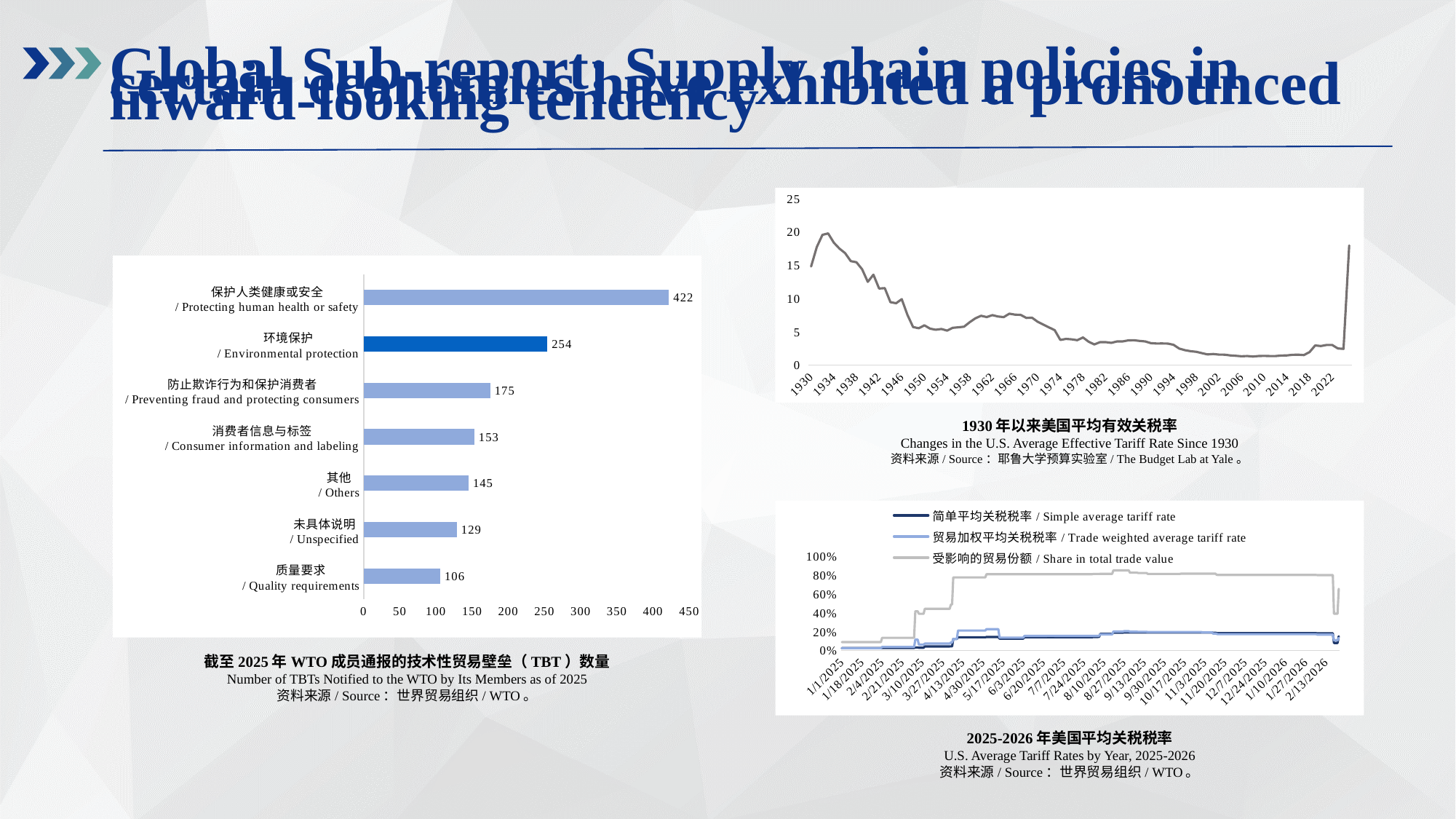

全球篇：部分经济体供应链政策具有较为明显的内顾倾向
Global Sub-report: Supply chain policies in certain economies have exhibited a pronounced
inward-looking tendency

### Chart

| Category | 平均有效关税率 |
|---|---|
| 1930 | 14.83 |
| 1931 | 17.75 |
| 1932 | 19.59 |
| 1933 | 19.8 |
| 1934 | 18.41 |
| 1935 | 17.52 |
| 1936 | 16.84 |
| 1937 | 15.63 |
| 1938 | 15.46 |
| 1939 | 14.41 |
| 1940 | 12.51 |
| 1941 | 13.59 |
| 1942 | 11.51 |
| 1943 | 11.57 |
| 1944 | 9.45 |
| 1945 | 9.29 |
| 1946 | 9.9 |
| 1947 | 7.55 |
| 1948 | 5.71 |
| 1949 | 5.53 |
| 1950 | 5.97 |
| 1951 | 5.47 |
| 1952 | 5.3 |
| 1953 | 5.42 |
| 1954 | 5.17 |
| 1955 | 5.59 |
| 1956 | 5.67 |
| 1957 | 5.76 |
| 1958 | 6.44 |
| 1959 | 7.02 |
| 1960 | 7.4 |
| 1961 | 7.21 |
| 1962 | 7.5 |
| 1963 | 7.29 |
| 1964 | 7.2 |
| 1965 | 7.72 |
| 1966 | 7.57 |
| 1967 | 7.54 |
| 1968 | 7.08 |
| 1969 | 7.11 |
| 1970 | 6.5 |
| 1971 | 6.08 |
| 1972 | 5.65 |
| 1973 | 5.24 |
| 1974 | 3.77 |
| 1975 | 3.92 |
| 1976 | 3.86 |
| 1977 | 3.73 |
| 1978 | 4.14 |
| 1979 | 3.5 |
| 1980 | 3.09 |
| 1981 | 3.43 |
| 1982 | 3.44 |
| 1983 | 3.33 |
| 1984 | 3.54 |
| 1985 | 3.54 |
| 1986 | 3.7 |
| 1987 | 3.72 |
| 1988 | 3.62 |
| 1989 | 3.54 |
| 1990 | 3.28 |
| 1991 | 3.23 |
| 1992 | 3.24 |
| 1993 | 3.22 |
| 1994 | 3.04 |
| 1995 | 2.47 |
| 1996 | 2.23 |
| 1997 | 2.07 |
| 1998 | 1.98 |
| 1999 | 1.78 |
| 2000 | 1.59 |
| 2001 | 1.65 |
| 2002 | 1.56 |
| 2003 | 1.55 |
| 2004 | 1.44 |
| 2005 | 1.38 |
| 2006 | 1.31 |
| 2007 | 1.35 |
| 2008 | 1.27 |
| 2009 | 1.35 |
| 2010 | 1.37 |
| 2011 | 1.34 |
| 2012 | 1.34 |
| 2013 | 1.42 |
| 2014 | 1.44 |
| 2015 | 1.53 |
| 2016 | 1.55 |
| 2017 | 1.49 |
| 2018 | 1.94 |
| 2019 | 2.94 |
| 2020 | 2.85 |
| 2021 | 3.01 |
| 2022 | 3.01 |
| 2023 | 2.49 |
| 2024 | 2.42 |
| 2025 | 17.98 |

### Chart

| Category | 系列 1 |
|---|---|
| 质量要求
/ Quality requirements | 106.0 |
| 未具体说明
/ Unspecified | 129.0 |
| 其他
/ Others | 145.0 |
| 消费者信息与标签
/ Consumer information and labeling | 153.0 |
| 防止欺诈行为和保护消费者
/ Preventing fraud and protecting consumers | 175.0 |
| 环境保护
/ Environmental protection | 254.0 |
| 保护人类健康或安全
/ Protecting human health or safety | 422.0 |
1930年以来美国平均有效关税率
Changes in the U.S. Average Effective Tariff Rate Since 1930
资料来源/ Source：耶鲁大学预算实验室/ The Budget Lab at Yale。

### Chart

| Category | 简单平均关税税率/ Simple average tariff rate | 贸易加权平均关税税率/ Trade weighted average tariff rate | 受影响的贸易份额/ Share in total trade value	 |
|---|---|---|---|
| 45658 | 0.0255 | 0.0244 | 0.0896 |
| 45659 | 0.0255 | 0.0244 | 0.0896 |
| 45660 | 0.0255 | 0.0244 | 0.0896 |
| 45661 | 0.0255 | 0.0244 | 0.0896 |
| 45662 | 0.0255 | 0.0244 | 0.0896 |
| 45663 | 0.0255 | 0.0244 | 0.0896 |
| 45664 | 0.0255 | 0.0244 | 0.0896 |
| 45665 | 0.0255 | 0.0244 | 0.0896 |
| 45666 | 0.0255 | 0.0244 | 0.0896 |
| 45667 | 0.0255 | 0.0244 | 0.0896 |
| 45668 | 0.0255 | 0.0244 | 0.0896 |
| 45669 | 0.0255 | 0.0244 | 0.0896 |
| 45670 | 0.0255 | 0.0244 | 0.0896 |
| 45671 | 0.0255 | 0.0244 | 0.0896 |
| 45672 | 0.0255 | 0.0244 | 0.0896 |
| 45673 | 0.0255 | 0.0244 | 0.0896 |
| 45674 | 0.0255 | 0.0244 | 0.0896 |
| 45675 | 0.0255 | 0.0244 | 0.0896 |
| 45676 | 0.0255 | 0.0244 | 0.0896 |
| 45677 | 0.0255 | 0.0244 | 0.0896 |
| 45678 | 0.0255 | 0.0244 | 0.0896 |
| 45679 | 0.0255 | 0.0244 | 0.0896 |
| 45680 | 0.0255 | 0.0244 | 0.0896 |
| 45681 | 0.0255 | 0.0244 | 0.0896 |
| 45682 | 0.0255 | 0.0244 | 0.0896 |
| 45683 | 0.0255 | 0.0244 | 0.0896 |
| 45684 | 0.0255 | 0.0244 | 0.0896 |
| 45685 | 0.0255 | 0.0244 | 0.0896 |
| 45686 | 0.0255 | 0.0244 | 0.0896 |
| 45687 | 0.0255 | 0.0244 | 0.0896 |
| 45688 | 0.0255 | 0.0244 | 0.0896 |
| 45689 | 0.0255 | 0.0244 | 0.0896 |
| 45690 | 0.0255 | 0.0244 | 0.0896 |
| 45691 | 0.0255 | 0.0244 | 0.0896 |
| 45692 | 0.0273 | 0.0378 | 0.1348 |
| 45693 | 0.0273 | 0.0378 | 0.1348 |
| 45694 | 0.0273 | 0.0378 | 0.1348 |
| 45695 | 0.0273 | 0.0378 | 0.1348 |
| 45696 | 0.0273 | 0.0378 | 0.1348 |
| 45697 | 0.0273 | 0.0378 | 0.1348 |
| 45698 | 0.0273 | 0.0378 | 0.1348 |
| 45699 | 0.0273 | 0.0378 | 0.1348 |
| 45700 | 0.0273 | 0.0378 | 0.1348 |
| 45701 | 0.0273 | 0.0378 | 0.1348 |
| 45702 | 0.0273 | 0.0378 | 0.1348 |
| 45703 | 0.0273 | 0.0378 | 0.1348 |
| 45704 | 0.0273 | 0.0378 | 0.1348 |
| 45705 | 0.0273 | 0.0378 | 0.1348 |
| 45706 | 0.0273 | 0.0378 | 0.1348 |
| 45707 | 0.0273 | 0.0378 | 0.1348 |
| 45708 | 0.0273 | 0.0378 | 0.1348 |
| 45709 | 0.0273 | 0.0378 | 0.1348 |
| 45710 | 0.0273 | 0.0378 | 0.1348 |
| 45711 | 0.0273 | 0.0378 | 0.1348 |
| 45712 | 0.0273 | 0.0378 | 0.1348 |
| 45713 | 0.0273 | 0.0378 | 0.1348 |
| 45714 | 0.0273 | 0.0378 | 0.1348 |
| 45715 | 0.0273 | 0.0378 | 0.1348 |
| 45716 | 0.0273 | 0.0378 | 0.1348 |
| 45717 | 0.0273 | 0.0378 | 0.1348 |
| 45718 | 0.0273 | 0.0378 | 0.1348 |
| 45719 | 0.0273 | 0.0378 | 0.1348 |
| 45720 | 0.0322 | 0.1162 | 0.4179 |
| 45721 | 0.0322 | 0.1162 | 0.4179 |
| 45722 | 0.0322 | 0.1162 | 0.4179 |
| 45723 | 0.0296 | 0.0623 | 0.3912 |
| 45724 | 0.0296 | 0.0623 | 0.3912 |
| 45725 | 0.0296 | 0.0623 | 0.3912 |
| 45726 | 0.0296 | 0.0623 | 0.3912 |
| 45727 | 0.0296 | 0.0623 | 0.3912 |
| 45728 | 0.0433 | 0.0735 | 0.4441 |
| 45729 | 0.0433 | 0.0735 | 0.4441 |
| 45730 | 0.0433 | 0.0735 | 0.4441 |
| 45731 | 0.0433 | 0.0735 | 0.4441 |
| 45732 | 0.0433 | 0.0735 | 0.4441 |
| 45733 | 0.0433 | 0.0735 | 0.4441 |
| 45734 | 0.0433 | 0.0735 | 0.4441 |
| 45735 | 0.0433 | 0.0735 | 0.4441 |
| 45736 | 0.0433 | 0.0735 | 0.4441 |
| 45737 | 0.0433 | 0.0735 | 0.4441 |
| 45738 | 0.0433 | 0.0735 | 0.4441 |
| 45739 | 0.0433 | 0.0735 | 0.4441 |
| 45740 | 0.0433 | 0.0735 | 0.4441 |
| 45741 | 0.0433 | 0.0735 | 0.4441 |
| 45742 | 0.0433 | 0.0735 | 0.4441 |
| 45743 | 0.0433 | 0.0735 | 0.4441 |
| 45744 | 0.0433 | 0.0735 | 0.4441 |
| 45745 | 0.0433 | 0.0735 | 0.4441 |
| 45746 | 0.0433 | 0.0735 | 0.4441 |
| 45747 | 0.0433 | 0.0735 | 0.4441 |
| 45748 | 0.0433 | 0.0735 | 0.4441 |
| 45749 | 0.0433 | 0.0735 | 0.4441 |
| 45750 | 0.044 | 0.0852 | 0.4899 |
| 45751 | 0.0441 | 0.0853 | 0.4903 |
| 45752 | 0.123 | 0.122 | 0.7787 |
| 45753 | 0.123 | 0.122 | 0.7787 |
| 45754 | 0.123 | 0.122 | 0.7787 |
| 45755 | 0.123 | 0.122 | 0.7787 |
| 45756 | 0.1405 | 0.2122 | 0.7787 |
| 45757 | 0.1405 | 0.2122 | 0.7787 |
| 45758 | 0.1405 | 0.2122 | 0.7787 |
| 45759 | 0.1405 | 0.2122 | 0.7787 |
| 45760 | 0.1405 | 0.2122 | 0.7787 |
| 45761 | 0.1405 | 0.2122 | 0.7787 |
| 45762 | 0.1405 | 0.2122 | 0.7787 |
| 45763 | 0.1405 | 0.2122 | 0.7787 |
| 45764 | 0.1405 | 0.2122 | 0.7787 |
| 45765 | 0.1405 | 0.2122 | 0.7787 |
| 45766 | 0.1405 | 0.2122 | 0.7787 |
| 45767 | 0.1405 | 0.2122 | 0.7787 |
| 45768 | 0.1405 | 0.2122 | 0.7787 |
| 45769 | 0.1405 | 0.2122 | 0.7787 |
| 45770 | 0.1405 | 0.2122 | 0.7787 |
| 45771 | 0.1405 | 0.2122 | 0.7787 |
| 45772 | 0.1405 | 0.2122 | 0.7787 |
| 45773 | 0.1405 | 0.2122 | 0.7787 |
| 45774 | 0.1405 | 0.2122 | 0.7787 |
| 45775 | 0.1405 | 0.2122 | 0.7787 |
| 45776 | 0.1405 | 0.2122 | 0.7787 |
| 45777 | 0.1405 | 0.2122 | 0.7787 |
| 45778 | 0.1405 | 0.2122 | 0.7787 |
| 45779 | 0.1405 | 0.2122 | 0.7787 |
| 45780 | 0.1439 | 0.2274 | 0.8127 |
| 45781 | 0.1439 | 0.2274 | 0.8127 |
| 45782 | 0.1439 | 0.2274 | 0.8127 |
| 45783 | 0.1439 | 0.2274 | 0.8127 |
| 45784 | 0.1439 | 0.2274 | 0.8127 |
| 45785 | 0.1439 | 0.2274 | 0.8127 |
| 45786 | 0.1439 | 0.2274 | 0.8127 |
| 45787 | 0.1439 | 0.2274 | 0.8127 |
| 45788 | 0.1439 | 0.2274 | 0.8127 |
| 45789 | 0.1439 | 0.2274 | 0.8127 |
| 45790 | 0.1439 | 0.2274 | 0.8127 |
| 45791 | 0.1264 | 0.1373 | 0.8127 |
| 45792 | 0.1264 | 0.1373 | 0.8127 |
| 45793 | 0.1264 | 0.1373 | 0.8127 |
| 45794 | 0.1264 | 0.1373 | 0.8127 |
| 45795 | 0.1264 | 0.1373 | 0.8127 |
| 45796 | 0.1264 | 0.1373 | 0.8127 |
| 45797 | 0.1264 | 0.1373 | 0.8127 |
| 45798 | 0.1264 | 0.1373 | 0.8127 |
| 45799 | 0.1264 | 0.1373 | 0.8127 |
| 45800 | 0.1264 | 0.1373 | 0.8127 |
| 45801 | 0.1264 | 0.1373 | 0.8127 |
| 45802 | 0.1264 | 0.1373 | 0.8127 |
| 45803 | 0.1264 | 0.1373 | 0.8127 |
| 45804 | 0.1264 | 0.1373 | 0.8127 |
| 45805 | 0.1264 | 0.1373 | 0.8127 |
| 45806 | 0.1264 | 0.1373 | 0.8127 |
| 45807 | 0.1264 | 0.1373 | 0.8127 |
| 45808 | 0.1264 | 0.1373 | 0.8127 |
| 45809 | 0.1264 | 0.1373 | 0.8127 |
| 45810 | 0.1264 | 0.1373 | 0.8127 |
| 45811 | 0.1264 | 0.1373 | 0.8127 |
| 45812 | 0.1402 | 0.1549 | 0.8127 |
| 45813 | 0.1402 | 0.1549 | 0.8127 |
| 45814 | 0.1402 | 0.1549 | 0.8127 |
| 45815 | 0.1402 | 0.1549 | 0.8127 |
| 45816 | 0.1402 | 0.1549 | 0.8127 |
| 45817 | 0.1402 | 0.1549 | 0.8127 |
| 45818 | 0.1402 | 0.1549 | 0.8127 |
| 45819 | 0.1402 | 0.1549 | 0.8127 |
| 45820 | 0.1402 | 0.1549 | 0.8127 |
| 45821 | 0.1402 | 0.1549 | 0.8127 |
| 45822 | 0.1402 | 0.1549 | 0.8127 |
| 45823 | 0.1402 | 0.1549 | 0.8127 |
| 45824 | 0.1402 | 0.1549 | 0.8127 |
| 45825 | 0.1402 | 0.1549 | 0.8127 |
| 45826 | 0.1402 | 0.1549 | 0.8127 |
| 45827 | 0.1402 | 0.1549 | 0.8127 |
| 45828 | 0.1402 | 0.1549 | 0.8127 |
| 45829 | 0.1402 | 0.1549 | 0.8127 |
| 45830 | 0.1402 | 0.1549 | 0.8127 |
| 45831 | 0.1405 | 0.1561 | 0.8127 |
| 45832 | 0.1405 | 0.1561 | 0.8127 |
| 45833 | 0.1405 | 0.1561 | 0.8127 |
| 45834 | 0.1405 | 0.1561 | 0.8127 |
| 45835 | 0.1405 | 0.1561 | 0.8127 |
| 45836 | 0.1405 | 0.1561 | 0.8127 |
| 45837 | 0.1405 | 0.1561 | 0.8127 |
| 45838 | 0.1405 | 0.1555 | 0.8127 |
| 45839 | 0.1405 | 0.1555 | 0.8127 |
| 45840 | 0.1405 | 0.1555 | 0.8127 |
| 45841 | 0.1405 | 0.1555 | 0.8127 |
| 45842 | 0.1405 | 0.1555 | 0.8127 |
| 45843 | 0.1405 | 0.1555 | 0.8127 |
| 45844 | 0.1405 | 0.1555 | 0.8127 |
| 45845 | 0.1405 | 0.1555 | 0.8127 |
| 45846 | 0.1405 | 0.1555 | 0.8127 |
| 45847 | 0.1405 | 0.1555 | 0.8127 |
| 45848 | 0.1405 | 0.1555 | 0.8127 |
| 45849 | 0.1405 | 0.1555 | 0.8127 |
| 45850 | 0.1405 | 0.1555 | 0.8127 |
| 45851 | 0.1405 | 0.1555 | 0.8127 |
| 45852 | 0.1405 | 0.1555 | 0.8127 |
| 45853 | 0.1405 | 0.1555 | 0.8127 |
| 45854 | 0.1405 | 0.1555 | 0.8127 |
| 45855 | 0.1405 | 0.1555 | 0.8127 |
| 45856 | 0.1405 | 0.1555 | 0.8127 |
| 45857 | 0.1405 | 0.1555 | 0.8127 |
| 45858 | 0.1405 | 0.1555 | 0.8127 |
| 45859 | 0.1405 | 0.1555 | 0.8127 |
| 45860 | 0.1405 | 0.1555 | 0.8127 |
| 45861 | 0.1405 | 0.1555 | 0.8127 |
| 45862 | 0.1405 | 0.1555 | 0.8127 |
| 45863 | 0.1405 | 0.1555 | 0.8127 |
| 45864 | 0.1405 | 0.1555 | 0.8127 |
| 45865 | 0.1405 | 0.1555 | 0.8127 |
| 45866 | 0.1405 | 0.1555 | 0.8127 |
| 45867 | 0.1405 | 0.1555 | 0.8127 |
| 45868 | 0.1405 | 0.1555 | 0.8127 |
| 45869 | 0.1405 | 0.1555 | 0.8127 |
| 45870 | 0.144 | 0.1556 | 0.8156 |
| 45871 | 0.144 | 0.1556 | 0.8156 |
| 45872 | 0.144 | 0.1556 | 0.8156 |
| 45873 | 0.144 | 0.1556 | 0.8156 |
| 45874 | 0.144 | 0.1556 | 0.8156 |
| 45875 | 0.1459 | 0.1576 | 0.8156 |
| 45876 | 0.1769 | 0.1713 | 0.8164 |
| 45877 | 0.1769 | 0.1713 | 0.8164 |
| 45878 | 0.1769 | 0.1713 | 0.8164 |
| 45879 | 0.1769 | 0.1713 | 0.8164 |
| 45880 | 0.1769 | 0.1713 | 0.8164 |
| 45881 | 0.1769 | 0.1713 | 0.8164 |
| 45882 | 0.1769 | 0.1713 | 0.8164 |
| 45883 | 0.1769 | 0.1713 | 0.8164 |
| 45884 | 0.1769 | 0.1713 | 0.8164 |
| 45885 | 0.1769 | 0.1713 | 0.8164 |
| 45886 | 0.1769 | 0.1713 | 0.8164 |
| 45887 | 0.1904 | 0.2019 | 0.8531 |
| 45888 | 0.1904 | 0.2019 | 0.8531 |
| 45889 | 0.1904 | 0.2019 | 0.8531 |
| 45890 | 0.1904 | 0.2019 | 0.8531 |
| 45891 | 0.1904 | 0.2019 | 0.8531 |
| 45892 | 0.1904 | 0.2019 | 0.8531 |
| 45893 | 0.1904 | 0.2019 | 0.8531 |
| 45894 | 0.1904 | 0.2019 | 0.8531 |
| 45895 | 0.1904 | 0.2019 | 0.8531 |
| 45896 | 0.1917 | 0.2056 | 0.8531 |
| 45897 | 0.1917 | 0.2056 | 0.8531 |
| 45898 | 0.1917 | 0.2056 | 0.8531 |
| 45899 | 0.1917 | 0.2056 | 0.8531 |
| 45900 | 0.1917 | 0.2056 | 0.8531 |
| 45901 | 0.1916 | 0.2 | 0.829 |
| 45902 | 0.1916 | 0.2 | 0.829 |
| 45903 | 0.1916 | 0.2 | 0.829 |
| 45904 | 0.1916 | 0.2 | 0.829 |
| 45905 | 0.1916 | 0.2 | 0.829 |
| 45906 | 0.1916 | 0.2 | 0.829 |
| 45907 | 0.1916 | 0.2 | 0.829 |
| 45908 | 0.1912 | 0.1987 | 0.8258 |
| 45909 | 0.1912 | 0.1987 | 0.8258 |
| 45910 | 0.1912 | 0.1987 | 0.8258 |
| 45911 | 0.1912 | 0.1987 | 0.8258 |
| 45912 | 0.1912 | 0.1987 | 0.8258 |
| 45913 | 0.1912 | 0.1987 | 0.8258 |
| 45914 | 0.1912 | 0.1987 | 0.8258 |
| 45915 | 0.1912 | 0.1987 | 0.8258 |
| 45916 | 0.1911 | 0.1966 | 0.8163 |
| 45917 | 0.1911 | 0.1966 | 0.8163 |
| 45918 | 0.1911 | 0.1966 | 0.8163 |
| 45919 | 0.1911 | 0.1966 | 0.8163 |
| 45920 | 0.1911 | 0.1966 | 0.8163 |
| 45921 | 0.1911 | 0.1966 | 0.8163 |
| 45922 | 0.1911 | 0.1966 | 0.8163 |
| 45923 | 0.1911 | 0.1966 | 0.8163 |
| 45924 | 0.1911 | 0.1966 | 0.8163 |
| 45925 | 0.1911 | 0.1966 | 0.8163 |
| 45926 | 0.1911 | 0.1966 | 0.8163 |
| 45927 | 0.1911 | 0.1966 | 0.8163 |
| 45928 | 0.1911 | 0.1966 | 0.8163 |
| 45929 | 0.1911 | 0.1966 | 0.8163 |
| 45930 | 0.1911 | 0.1966 | 0.8163 |
| 45931 | 0.1911 | 0.1966 | 0.8163 |
| 45932 | 0.1911 | 0.1966 | 0.8163 |
| 45933 | 0.1911 | 0.1966 | 0.8163 |
| 45934 | 0.1911 | 0.1966 | 0.8163 |
| 45935 | 0.1911 | 0.1966 | 0.8163 |
| 45936 | 0.1911 | 0.1966 | 0.8163 |
| 45937 | 0.1911 | 0.1966 | 0.8163 |
| 45938 | 0.1911 | 0.1966 | 0.8163 |
| 45939 | 0.1911 | 0.1966 | 0.8163 |
| 45940 | 0.1911 | 0.1966 | 0.8163 |
| 45941 | 0.1911 | 0.1966 | 0.8163 |
| 45942 | 0.1911 | 0.1966 | 0.8163 |
| 45943 | 0.1911 | 0.1966 | 0.8163 |
| 45944 | 0.1914 | 0.1971 | 0.8185 |
| 45945 | 0.1914 | 0.1971 | 0.8185 |
| 45946 | 0.1914 | 0.1971 | 0.8185 |
| 45947 | 0.1914 | 0.1971 | 0.8185 |
| 45948 | 0.1914 | 0.1971 | 0.8185 |
| 45949 | 0.1914 | 0.1971 | 0.8185 |
| 45950 | 0.1914 | 0.1971 | 0.8185 |
| 45951 | 0.1914 | 0.1971 | 0.8185 |
| 45952 | 0.1914 | 0.1971 | 0.8185 |
| 45953 | 0.1914 | 0.1971 | 0.8185 |
| 45954 | 0.1914 | 0.1971 | 0.8185 |
| 45955 | 0.1914 | 0.1971 | 0.8185 |
| 45956 | 0.1914 | 0.1971 | 0.8185 |
| 45957 | 0.1914 | 0.1971 | 0.8185 |
| 45958 | 0.1914 | 0.1971 | 0.8185 |
| 45959 | 0.1914 | 0.1971 | 0.8185 |
| 45960 | 0.1914 | 0.1971 | 0.8185 |
| 45961 | 0.1914 | 0.1971 | 0.8185 |
| 45962 | 0.1913 | 0.1935 | 0.8187 |
| 45963 | 0.1913 | 0.1935 | 0.8187 |
| 45964 | 0.1913 | 0.1935 | 0.8187 |
| 45965 | 0.1913 | 0.1935 | 0.8187 |
| 45966 | 0.1913 | 0.1935 | 0.8187 |
| 45967 | 0.1913 | 0.1935 | 0.8187 |
| 45968 | 0.1913 | 0.1935 | 0.8187 |
| 45969 | 0.1913 | 0.1935 | 0.8187 |
| 45970 | 0.1913 | 0.1935 | 0.8187 |
| 45971 | 0.1895 | 0.18 | 0.8187 |
| 45972 | 0.1895 | 0.18 | 0.8187 |
| 45973 | 0.1895 | 0.18 | 0.8187 |
| 45974 | 0.1862 | 0.1778 | 0.8081 |
| 45975 | 0.1845 | 0.1738 | 0.8047 |
| 45976 | 0.1845 | 0.1738 | 0.8047 |
| 45977 | 0.1845 | 0.1738 | 0.8047 |
| 45978 | 0.1845 | 0.1738 | 0.8047 |
| 45979 | 0.1845 | 0.1738 | 0.8047 |
| 45980 | 0.1845 | 0.1738 | 0.8047 |
| 45981 | 0.1845 | 0.1738 | 0.8047 |
| 45982 | 0.1845 | 0.1738 | 0.8047 |
| 45983 | 0.1845 | 0.1738 | 0.8047 |
| 45984 | 0.1845 | 0.1738 | 0.8047 |
| 45985 | 0.1845 | 0.1738 | 0.8047 |
| 45986 | 0.1845 | 0.1738 | 0.8047 |
| 45987 | 0.1845 | 0.1738 | 0.8047 |
| 45988 | 0.1845 | 0.1738 | 0.8047 |
| 45989 | 0.1845 | 0.1738 | 0.8047 |
| 45990 | 0.1845 | 0.1738 | 0.8047 |
| 45991 | 0.1845 | 0.1738 | 0.8047 |
| 45992 | 0.1845 | 0.1738 | 0.8047 |
| 45993 | 0.1845 | 0.1738 | 0.8047 |
| 45994 | 0.1845 | 0.1738 | 0.8047 |
| 45995 | 0.1845 | 0.1738 | 0.8047 |
| 45996 | 0.1845 | 0.1738 | 0.8047 |
| 45997 | 0.1845 | 0.1738 | 0.8047 |
| 45998 | 0.1845 | 0.1738 | 0.8047 |
| 45999 | 0.1845 | 0.1738 | 0.8047 |
| 46000 | 0.1845 | 0.1738 | 0.8047 |
| 46001 | 0.1845 | 0.1738 | 0.8047 |
| 46002 | 0.1845 | 0.1738 | 0.8047 |
| 46003 | 0.1845 | 0.1738 | 0.8047 |
| 46004 | 0.1845 | 0.1738 | 0.8047 |
| 46005 | 0.1845 | 0.1738 | 0.8047 |
| 46006 | 0.1845 | 0.1738 | 0.8047 |
| 46007 | 0.1845 | 0.1738 | 0.8047 |
| 46008 | 0.1845 | 0.1738 | 0.8047 |
| 46009 | 0.1845 | 0.1738 | 0.8047 |
| 46010 | 0.1845 | 0.1738 | 0.8047 |
| 46011 | 0.1845 | 0.1738 | 0.8047 |
| 46012 | 0.1845 | 0.1738 | 0.8047 |
| 46013 | 0.1845 | 0.1738 | 0.8047 |
| 46014 | 0.1845 | 0.1738 | 0.8047 |
| 46015 | 0.1845 | 0.1738 | 0.8047 |
| 46016 | 0.1845 | 0.1738 | 0.8047 |
| 46017 | 0.1845 | 0.1738 | 0.8047 |
| 46018 | 0.1845 | 0.1738 | 0.8047 |
| 46019 | 0.1845 | 0.1738 | 0.8047 |
| 46020 | 0.1845 | 0.1738 | 0.8047 |
| 46021 | 0.1845 | 0.1738 | 0.8047 |
| 46022 | 0.1845 | 0.1738 | 0.8047 |
| 46023 | 0.1845 | 0.1738 | 0.8047 |
| 46024 | 0.1845 | 0.1738 | 0.8047 |
| 46025 | 0.1845 | 0.1738 | 0.8047 |
| 46026 | 0.1845 | 0.1738 | 0.8047 |
| 46027 | 0.1845 | 0.1738 | 0.8047 |
| 46028 | 0.1845 | 0.1738 | 0.8047 |
| 46029 | 0.1845 | 0.1738 | 0.8047 |
| 46030 | 0.1845 | 0.1738 | 0.8047 |
| 46031 | 0.1845 | 0.1738 | 0.8047 |
| 46032 | 0.1845 | 0.1738 | 0.8047 |
| 46033 | 0.1845 | 0.1738 | 0.8047 |
| 46034 | 0.1845 | 0.1738 | 0.8047 |
| 46035 | 0.1845 | 0.1738 | 0.8047 |
| 46036 | 0.1845 | 0.1738 | 0.8047 |
| 46037 | 0.1845 | 0.1738 | 0.8047 |
| 46038 | 0.1845 | 0.1738 | 0.8047 |
| 46039 | 0.1845 | 0.1738 | 0.8047 |
| 46040 | 0.1845 | 0.1738 | 0.8047 |
| 46041 | 0.1845 | 0.1738 | 0.8047 |
| 46042 | 0.1845 | 0.1738 | 0.8047 |
| 46043 | 0.1845 | 0.1738 | 0.8047 |
| 46044 | 0.1845 | 0.1738 | 0.8047 |
| 46045 | 0.1845 | 0.1738 | 0.8047 |
| 46046 | 0.1845 | 0.1738 | 0.8047 |
| 46047 | 0.1845 | 0.1738 | 0.8047 |
| 46048 | 0.1845 | 0.1738 | 0.8047 |
| 46049 | 0.1845 | 0.1738 | 0.8047 |
| 46050 | 0.1845 | 0.1738 | 0.8047 |
| 46051 | 0.1845 | 0.1738 | 0.8047 |
| 46052 | 0.1845 | 0.1738 | 0.8047 |
| 46053 | 0.1845 | 0.1738 | 0.8047 |
| 46054 | 0.1845 | 0.1738 | 0.8047 |
| 46055 | 0.1845 | 0.1738 | 0.8047 |
| 46056 | 0.1845 | 0.1738 | 0.8047 |
| 46057 | 0.1845 | 0.1738 | 0.8047 |
| 46058 | 0.1845 | 0.1738 | 0.8047 |
| 46059 | 0.1829 | 0.1685 | 0.8032 |
| 46060 | 0.1829 | 0.1685 | 0.8032 |
| 46061 | 0.1829 | 0.1685 | 0.8032 |
| 46062 | 0.1829 | 0.1685 | 0.8032 |
| 46063 | 0.1829 | 0.1685 | 0.8032 |
| 46064 | 0.1829 | 0.1685 | 0.8032 |
| 46065 | 0.1829 | 0.1685 | 0.8032 |
| 46066 | 0.1829 | 0.1685 | 0.8032 |
| 46067 | 0.1829 | 0.1685 | 0.8032 |
| 46068 | 0.1829 | 0.1685 | 0.8032 |
| 46069 | 0.1829 | 0.1685 | 0.8032 |
| 46070 | 0.1829 | 0.1685 | 0.8032 |
| 46071 | 0.1829 | 0.1685 | 0.8032 |
| 46072 | 0.1829 | 0.1685 | 0.8032 |
| 46073 | 0.0801 | 0.1079 | 0.3915 |
| 46074 | 0.0801 | 0.1079 | 0.3915 |
| 46075 | 0.0801 | 0.1079 | 0.3915 |
| 46076 | 0.0801 | 0.1079 | 0.3915 |
| 46077 | 0.152 | 0.1346 | 0.6571 |
截至2025年WTO成员通报的技术性贸易壁垒（TBT）数量
Number of TBTs Notified to the WTO by Its Members as of 2025
资料来源/ Source：世界贸易组织/ WTO。
2025-2026年美国平均关税税率
U.S. Average Tariff Rates by Year, 2025-2026
资料来源/ Source：世界贸易组织/ WTO。